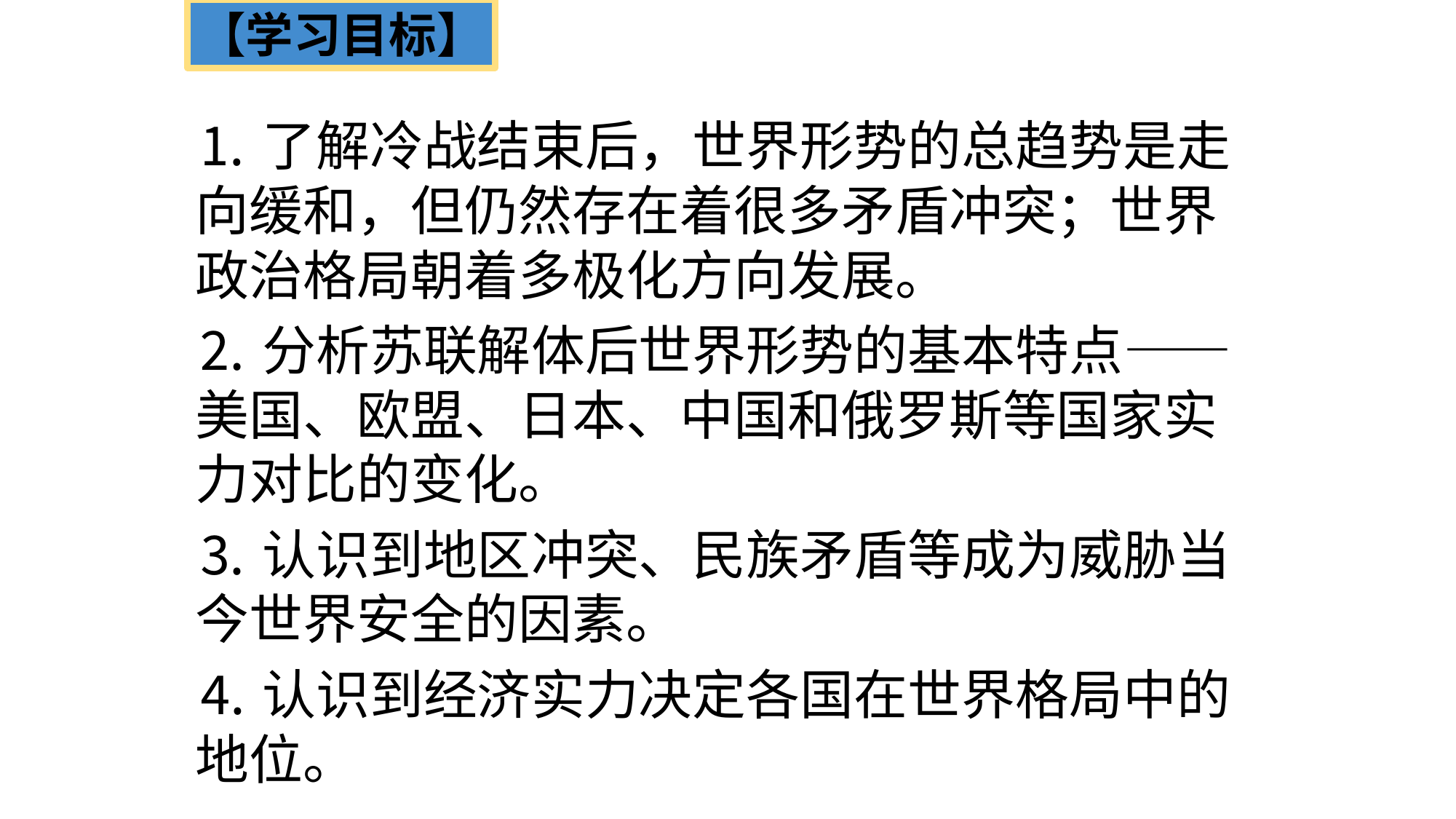

【学习目标】
⒈了解冷战结束后，世界形势的总趋势是走向缓和，但仍然存在着很多矛盾冲突；世界政治格局朝着多极化方向发展。
⒉分析苏联解体后世界形势的基本特点——美国、欧盟、日本、中国和俄罗斯等国家实力对比的变化。
⒊认识到地区冲突、民族矛盾等成为威胁当今世界安全的因素。
⒋认识到经济实力决定各国在世界格局中的地位。